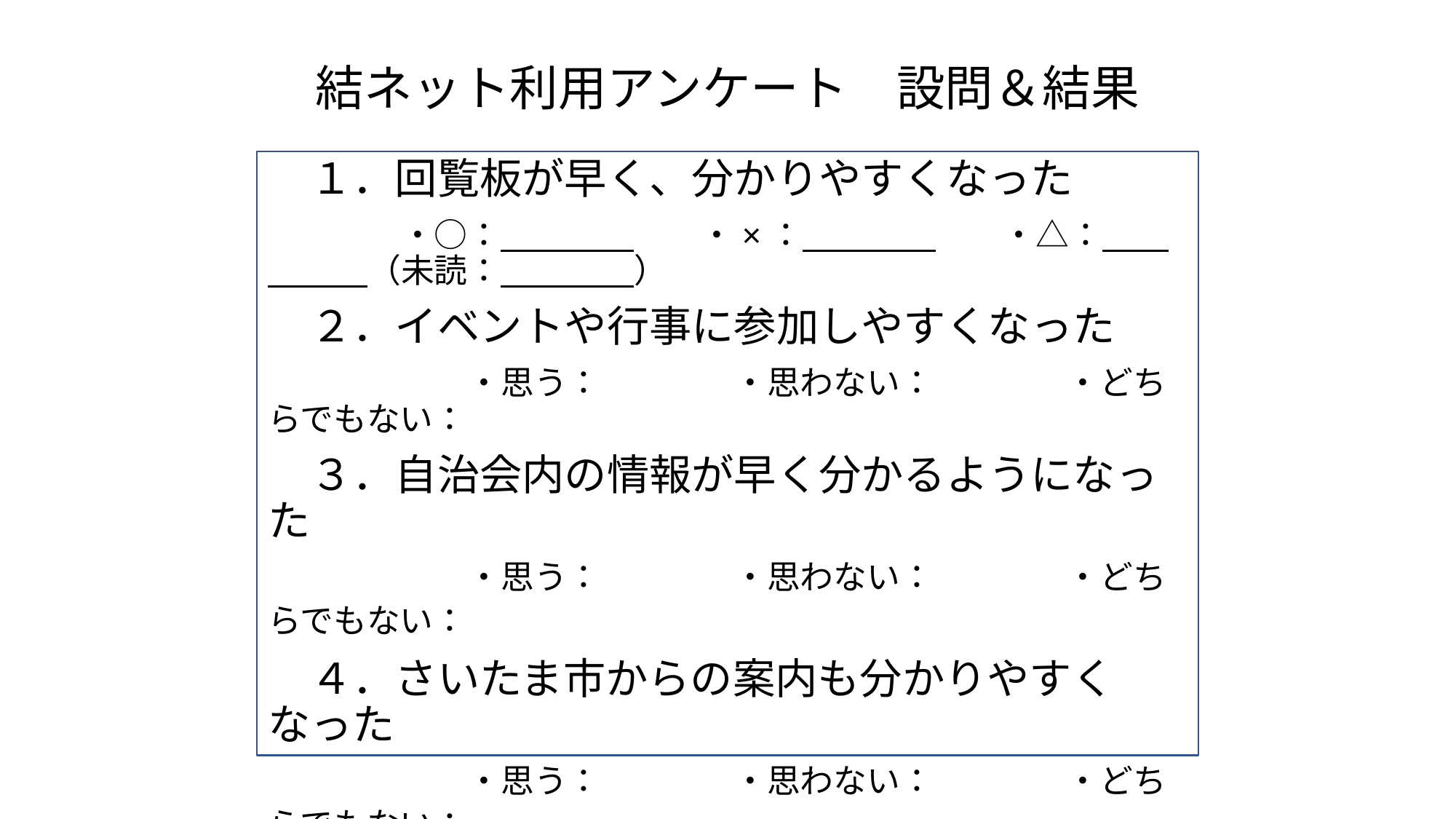

# 結ネット利用アンケート　設問＆結果
　１．回覧板が早く、分かりやすくなった
　　　　・○：　　　　　　・×：　　　　　　・△：　　　　　（未読：　　　　）
　２．イベントや行事に参加しやすくなった
　　　　　　・思う：　　　　・思わない：　　　　・どちらでもない：
　３．自治会内の情報が早く分かるようになった
　　　　　　・思う：　　　　・思わない：　　　　・どちらでもない：
　４．さいたま市からの案内も分かりやすくなった
　　　　　　・思う：　　　　・思わない：　　　　・どちらでもない：
　５．災害時対応が安心できるようになった
　　　　　　・思う：　　　　・思わない：　　　　・どちらでもない：